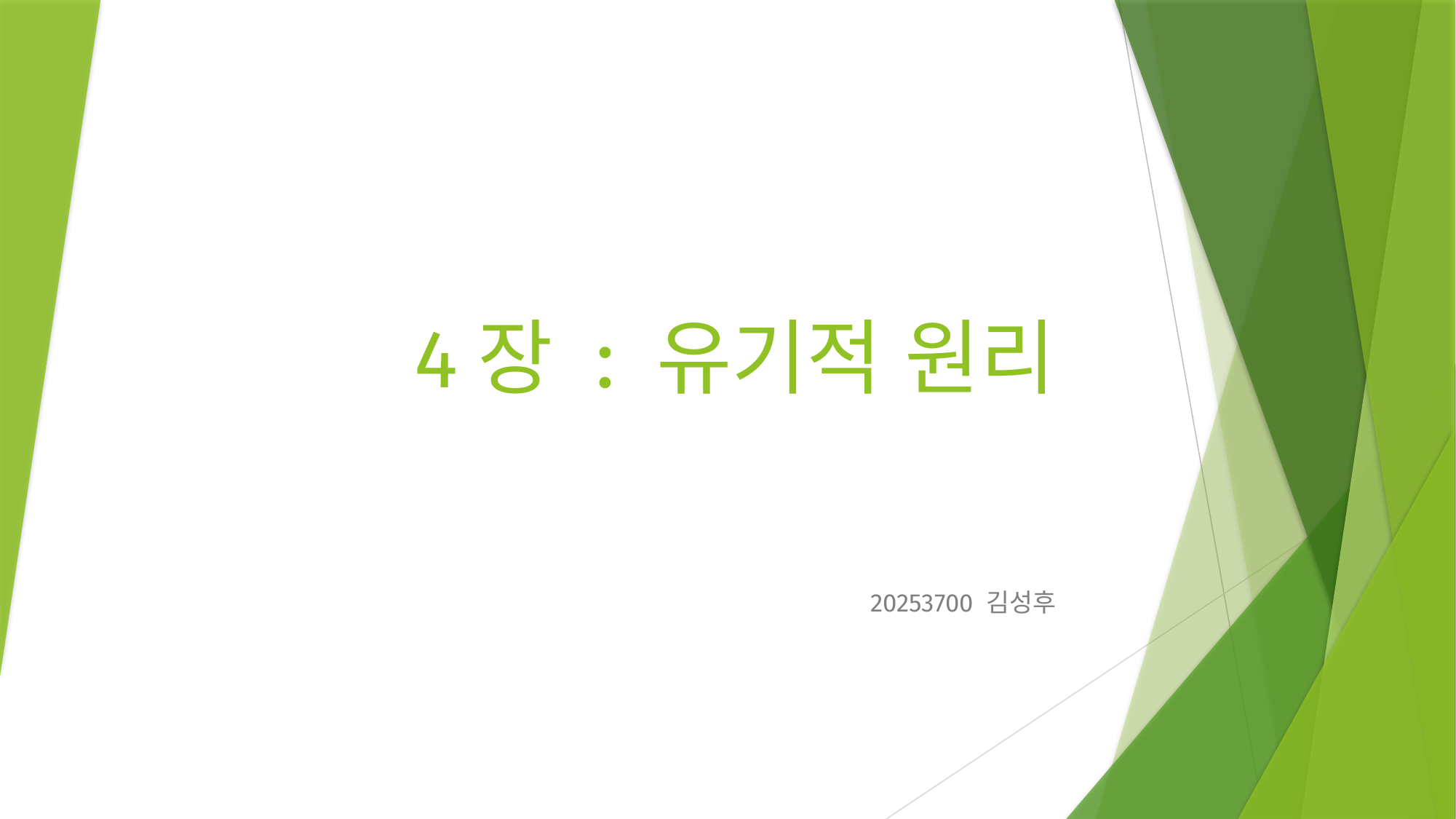

# 4장 : 유기적 원리

20253700 김성후